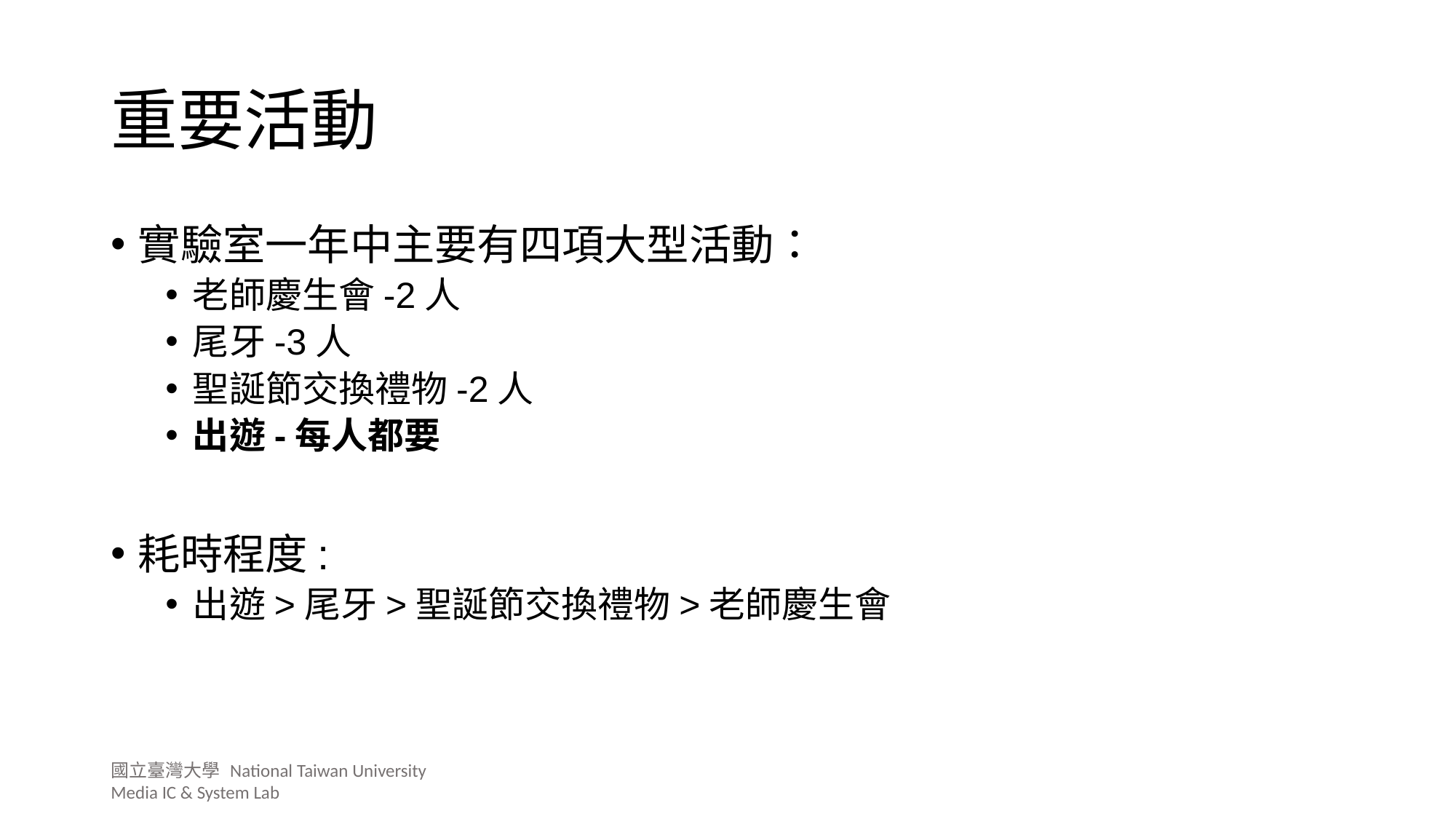

# 重要活動
實驗室一年中主要有四項大型活動：
老師慶生會-2人
尾牙-3人
聖誕節交換禮物-2人
出遊-每人都要

耗時程度:
出遊>尾牙>聖誕節交換禮物>老師慶生會
國立臺灣大學 National Taiwan University Media IC & System Lab